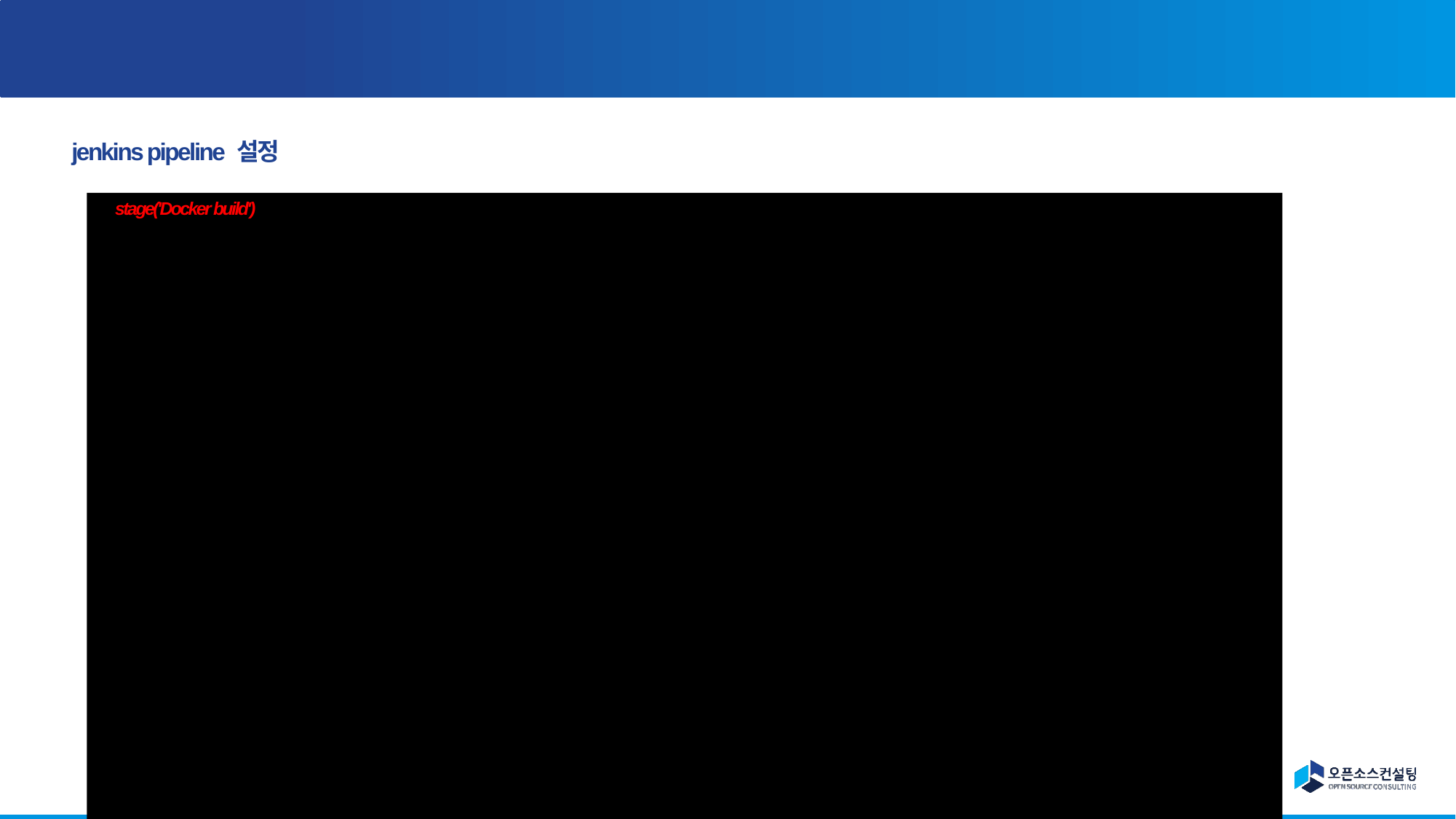

# Jenkins 빌드잡 pipeline 구성 –  (예시) 기상청 Visual_map (4)
 jenkins pipeline 설정
        stage('Docker build') {
            steps{
                script {
                    env.IMAGE_TAG = "${params.tag}"
                    env.IMAGE_LOC = env.IMAGE_REPO + ':' + env.IMAGE_TAG
                }
                sh "rm -rf docker"
                sh "mkdir docker"

                sh "cp target/.war docker/visual_map.war"
                sh "cp src/main/resources/Dockerfile docker/"
                sh "cp src/main/resources/wboot.sh docker/"

                sh "chmod -R 775 docker“
                dir('docker') {
                    sh "docker login -u ${DOCKER_USERNAME} -p ${DOCKER_PASSWORD} ${IMAGE_REGISTRY}“
                    echo "docker build to ${IMAGE_LOC}“

                    sh "docker build -t ${IMAGE_LOC} ${env.VERBOSE_FLAG} --rm --force-rm --pull --network host .“
                    echo "docker push"
                    sh "docker push ${IMAGE_LOC}"
                }
            }
        }